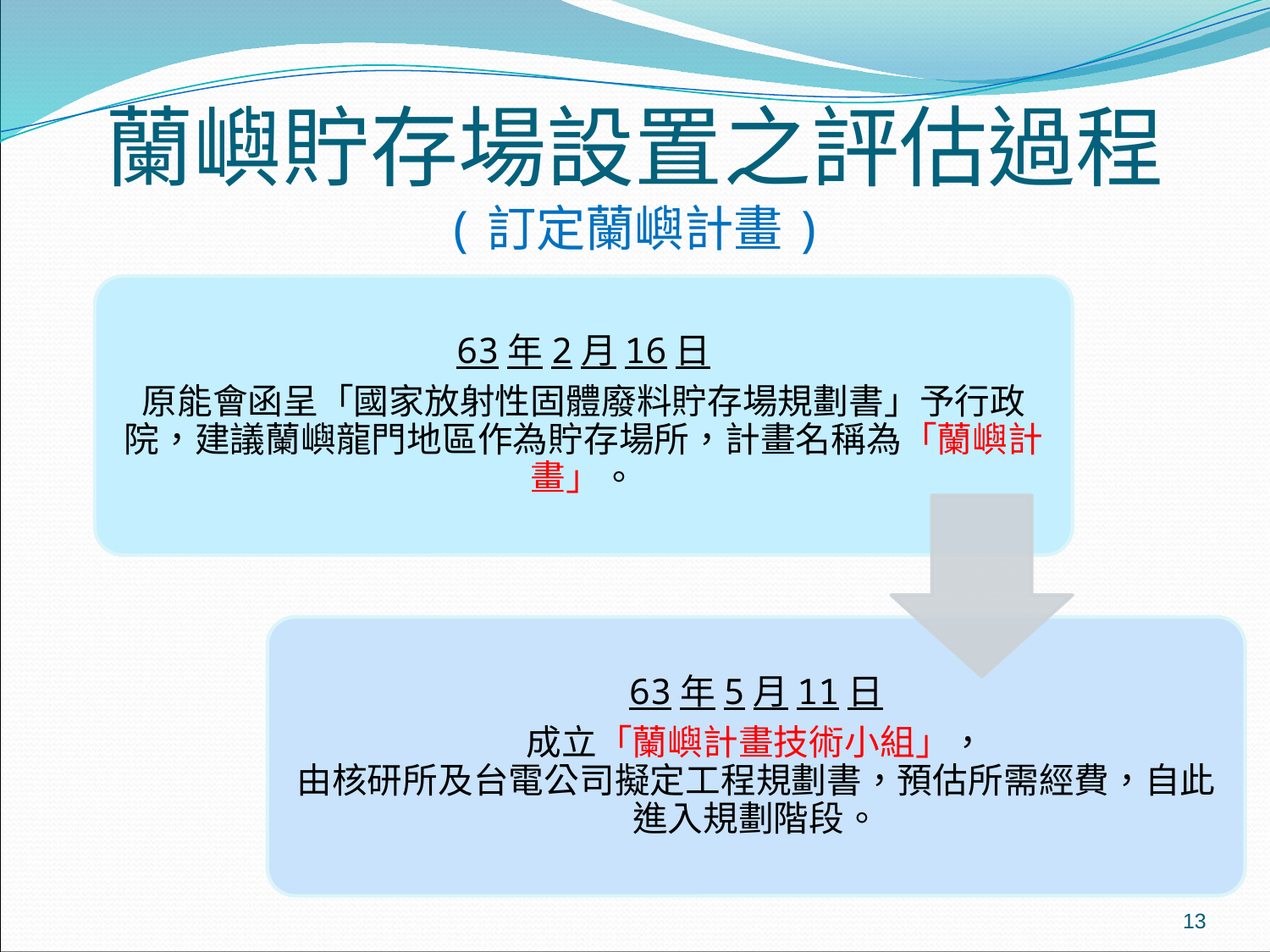

# 蘭嶼貯存場設置之評估過程 (訂定蘭嶼計畫)
63年2月16日
原能會函呈「國家放射性固體廢料貯存場規劃書」予行政院，建議蘭嶼龍門地區作為貯存場所，計畫名稱為「蘭嶼計畫」。
63年5月11日
成立「蘭嶼計畫技術小組」，
由核研所及台電公司擬定工程規劃書，預估所需經費，自此進入規劃階段。

13